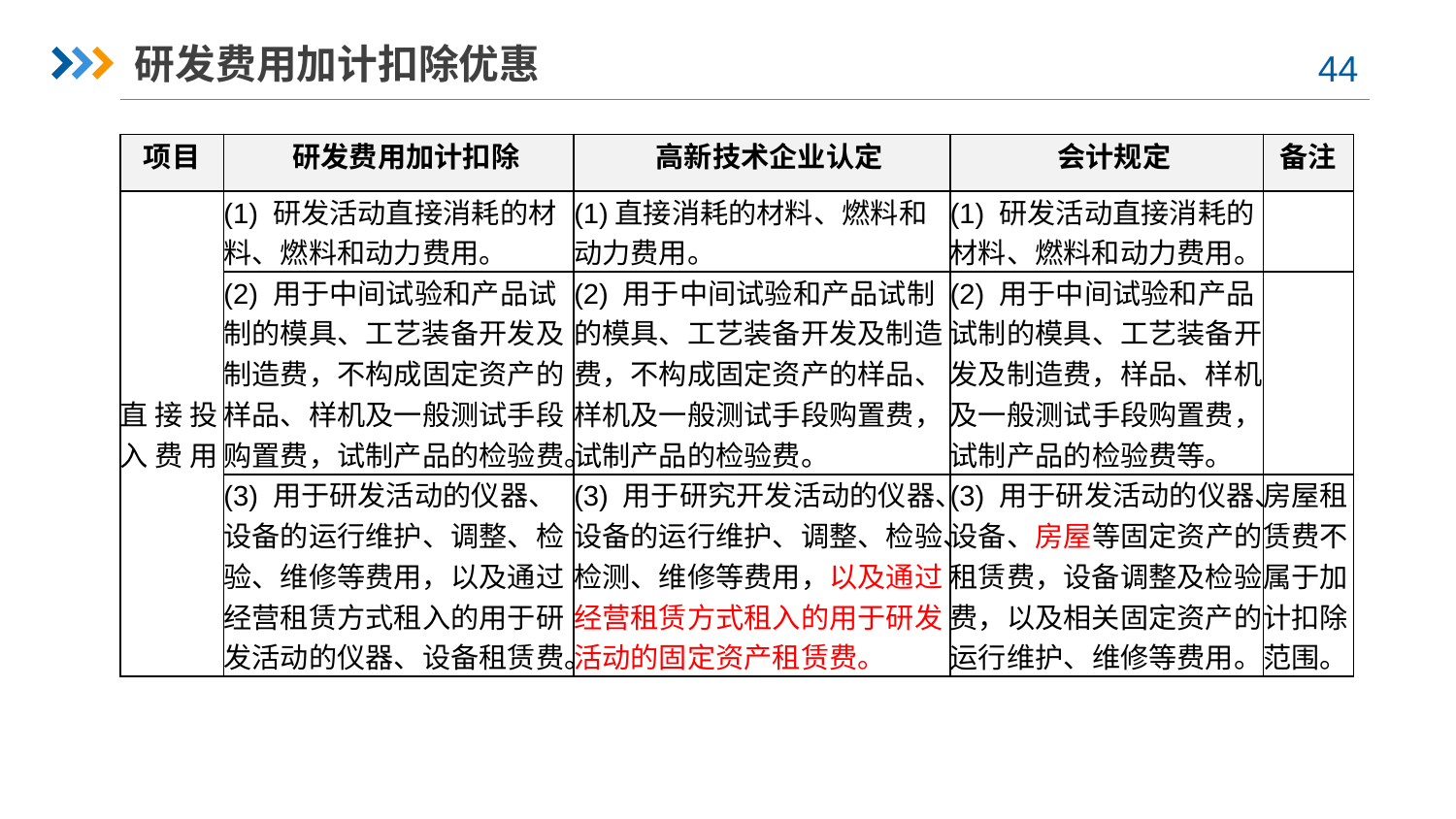

研发费用加计扣除优惠
| 项目 | 研发费用加计扣除 | 高新技术企业认定 | 会计规定 | 备注 |
| --- | --- | --- | --- | --- |
| 直 接 投 入 费 用 | (1) 研发活动直接消耗的材料、燃料和动力费用。 | (1)直接消耗的材料、燃料和动力费用。 | (1) 研发活动直接消耗的材料、燃料和动力费用。 |  |
|  | (2) 用于中间试验和产品试制的模具、工艺装备开发及制造费，不构成固定资产的样品、样机及一般测试手段购置费，试制产品的检验费。 | (2) 用于中间试验和产品试制的模具、工艺装备开发及制造费，不构成固定资产的样品、样机及一般测试手段购置费，试制产品的检验费。 | (2) 用于中间试验和产品试制的模具、工艺装备开发及制造费，样品、样机及一般测试手段购置费，试制产品的检验费等。 |  |
|  | (3) 用于研发活动的仪器、设备的运行维护、调整、检验、维修等费用，以及通过经营租赁方式租入的用于研发活动的仪器、设备租赁费。 | (3) 用于研究开发活动的仪器、设备的运行维护、调整、检验、检测、维修等费用，以及通过经营租赁方式租入的用于研发活动的固定资产租赁费。 | (3) 用于研发活动的仪器、设备、房屋等固定资产的租赁费，设备调整及检验费，以及相关固定资产的运行维护、维修等费用。 | 房屋租赁费不 属于加计扣除 范围。 |